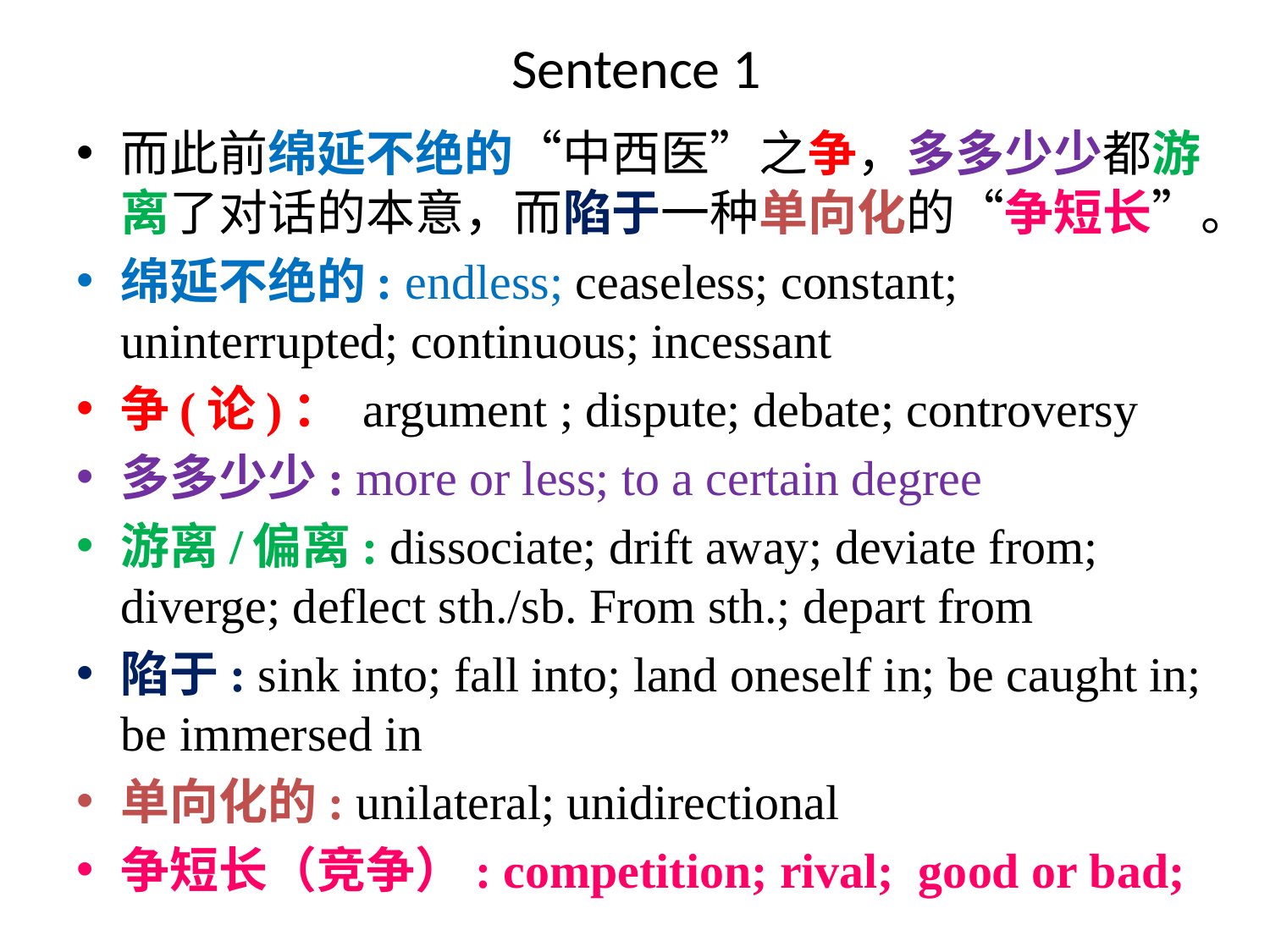

# Sentence 1
而此前绵延不绝的“中西医”之争，多多少少都游离了对话的本意，而陷于一种单向化的“争短长”。
绵延不绝的: endless; ceaseless; constant; uninterrupted; continuous; incessant
争(论)： argument ; dispute; debate; controversy
多多少少: more or less; to a certain degree
游离/偏离: dissociate; drift away; deviate from; diverge; deflect sth./sb. From sth.; depart from
陷于: sink into; fall into; land oneself in; be caught in; be immersed in
单向化的: unilateral; unidirectional
争短长（竞争）: competition; rival;  good or bad;